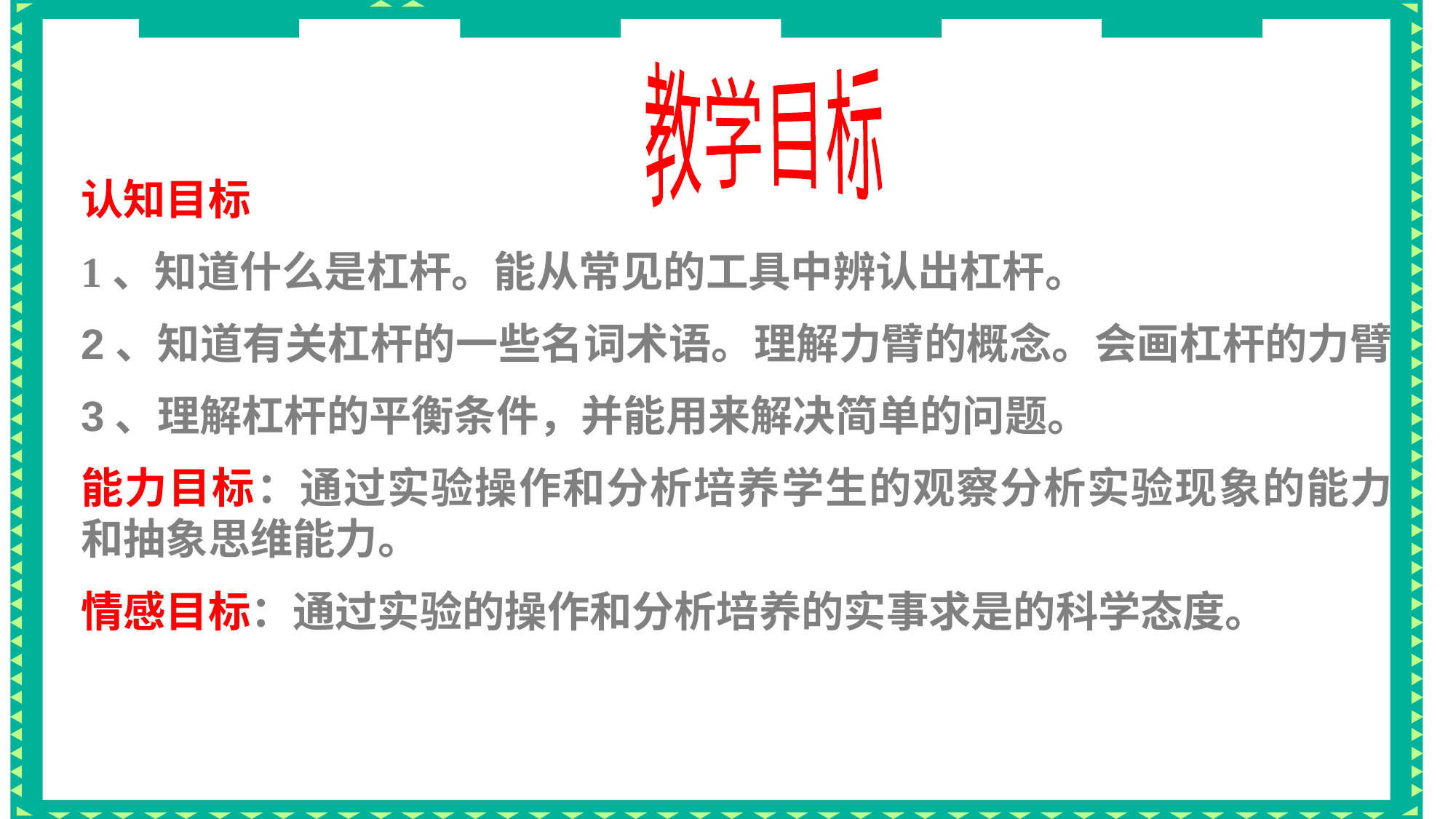

教学目标
认知目标
1、知道什么是杠杆。能从常见的工具中辨认出杠杆。
2、知道有关杠杆的一些名词术语。理解力臂的概念。会画杠杆的力臂。
3、理解杠杆的平衡条件，并能用来解决简单的问题。
能力目标：通过实验操作和分析培养学生的观察分析实验现象的能力和抽象思维能力。
情感目标：通过实验的操作和分析培养的实事求是的科学态度。